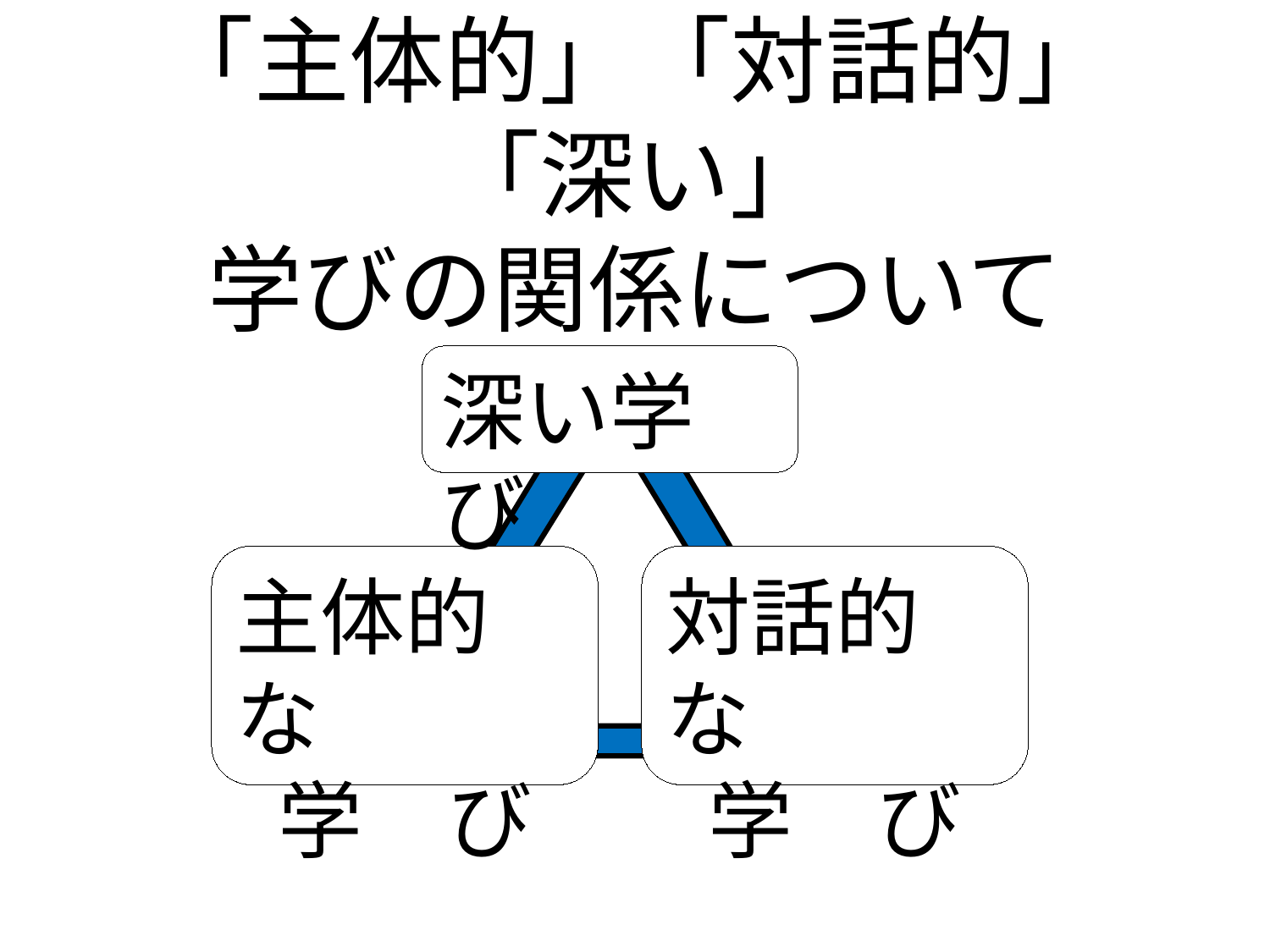

# 「主体的」「対話的」「深い」 学びの関係について
深い学び

主体的な
学　び
対話的な
学　び